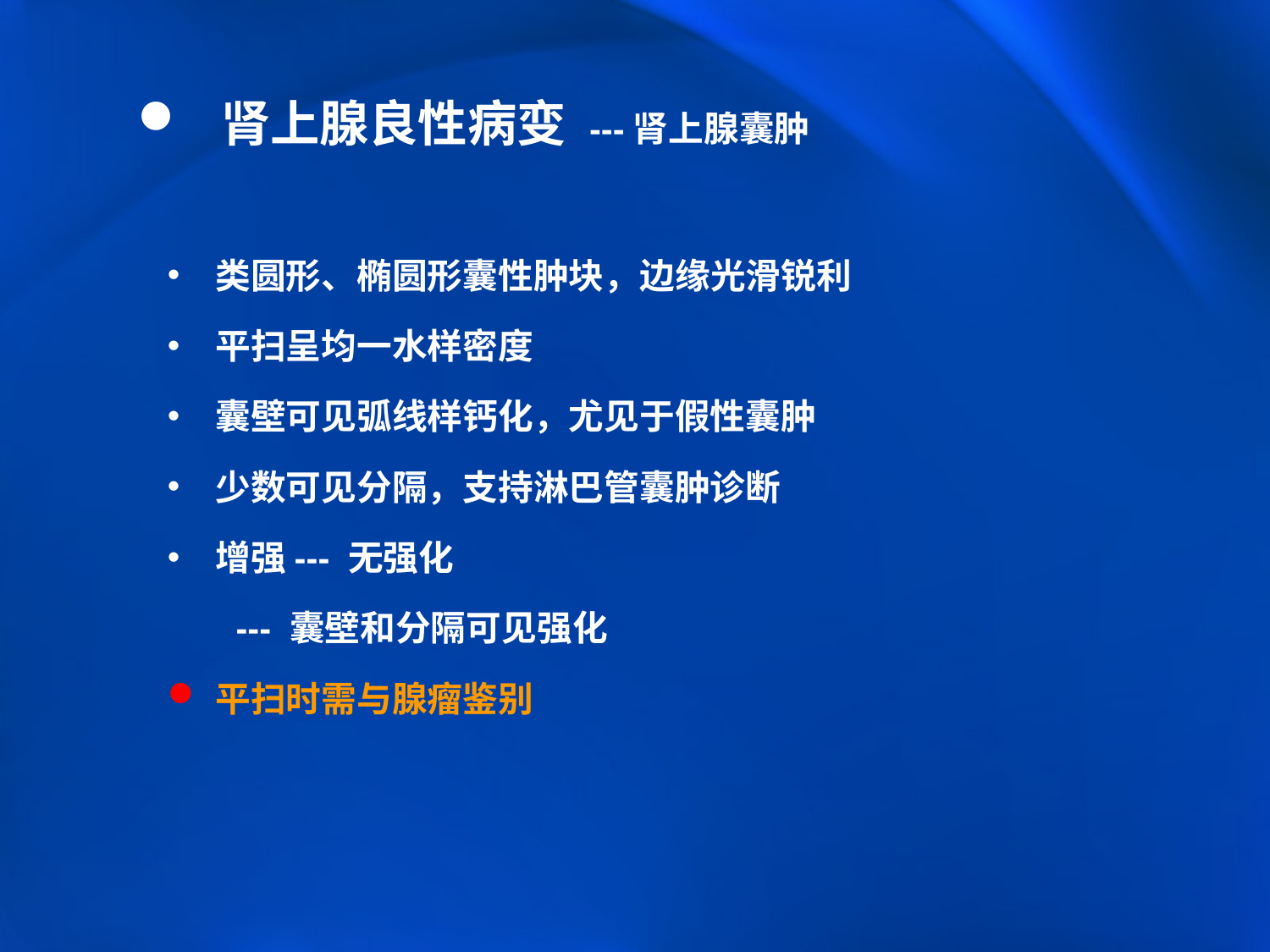

肾上腺良性病变 ---肾上腺囊肿
类圆形、椭圆形囊性肿块，边缘光滑锐利
平扫呈均一水样密度
囊壁可见弧线样钙化，尤见于假性囊肿
少数可见分隔，支持淋巴管囊肿诊断
增强--- 无强化
       --- 囊壁和分隔可见强化
平扫时需与腺瘤鉴别